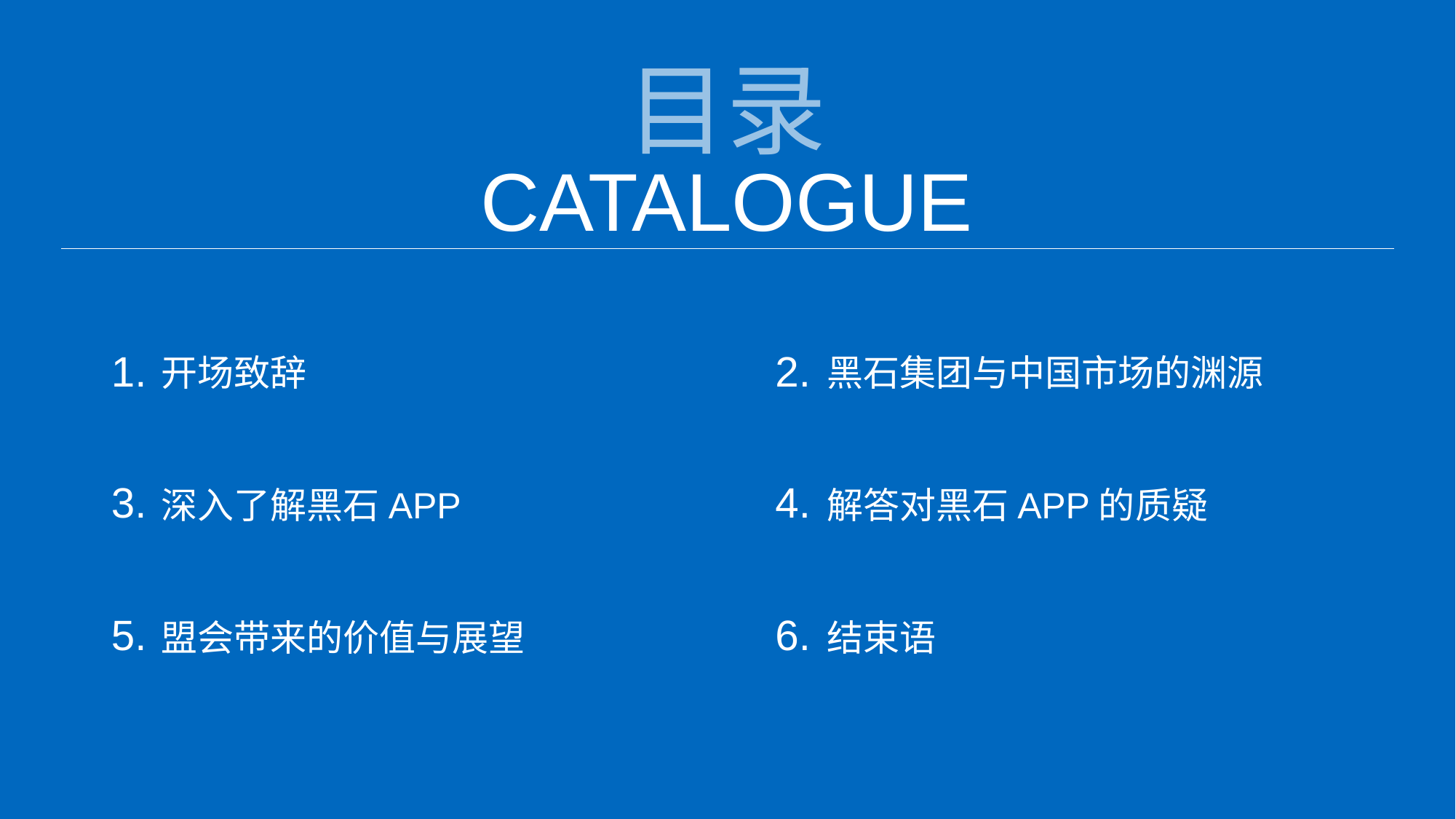

目录
CATALOGUE
开场致辞
黑石集团与中国市场的渊源
1.
2.
深入了解黑石APP
解答对黑石APP的质疑
3.
4.
盟会带来的价值与展望
结束语
5.
6.